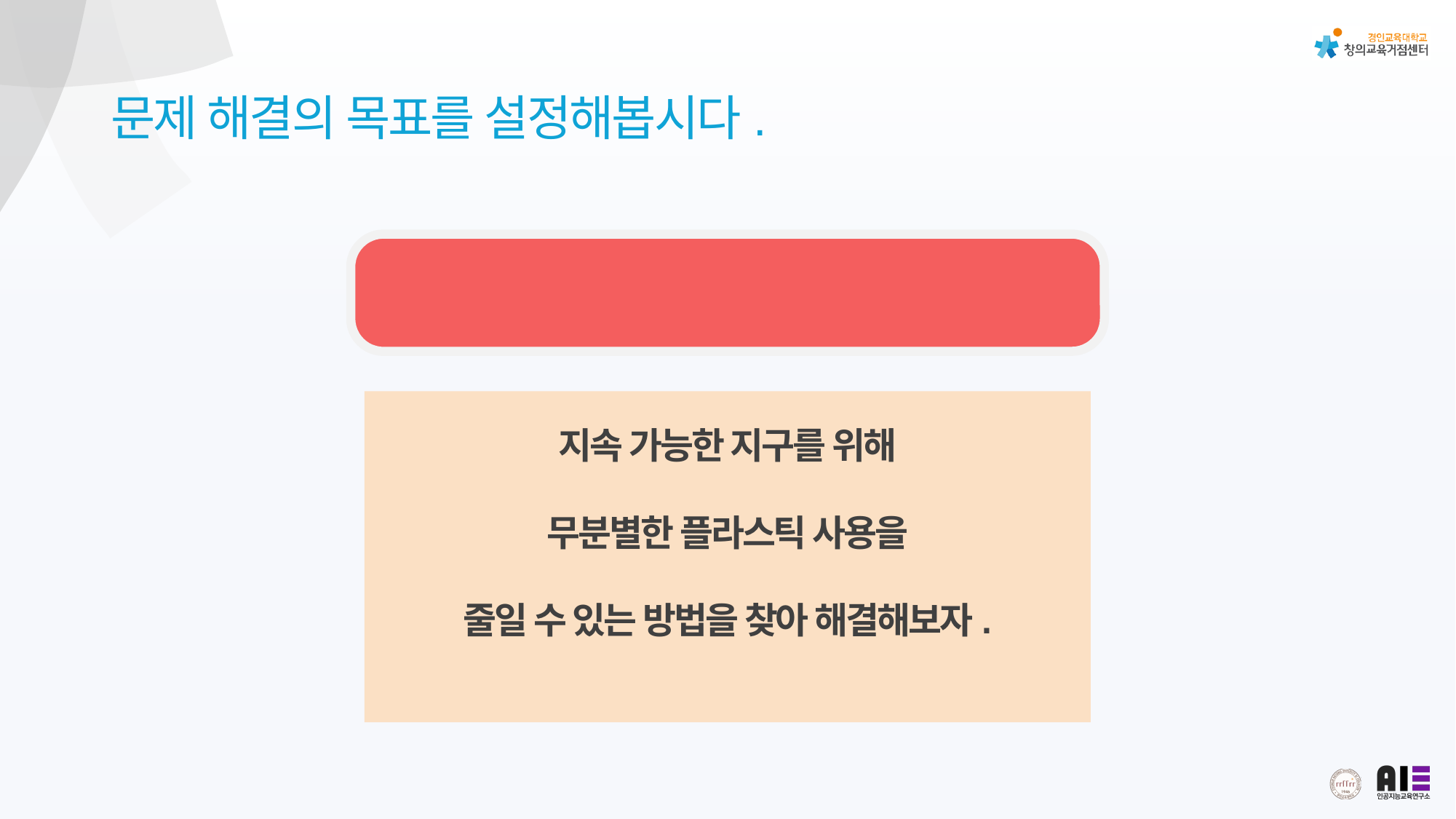

문제 해결의 목표를 설정해봅시다.
문제 해결의 목표
지속 가능한 지구를 위해

무분별한 플라스틱 사용을

줄일 수 있는 방법을 찾아 해결해보자.